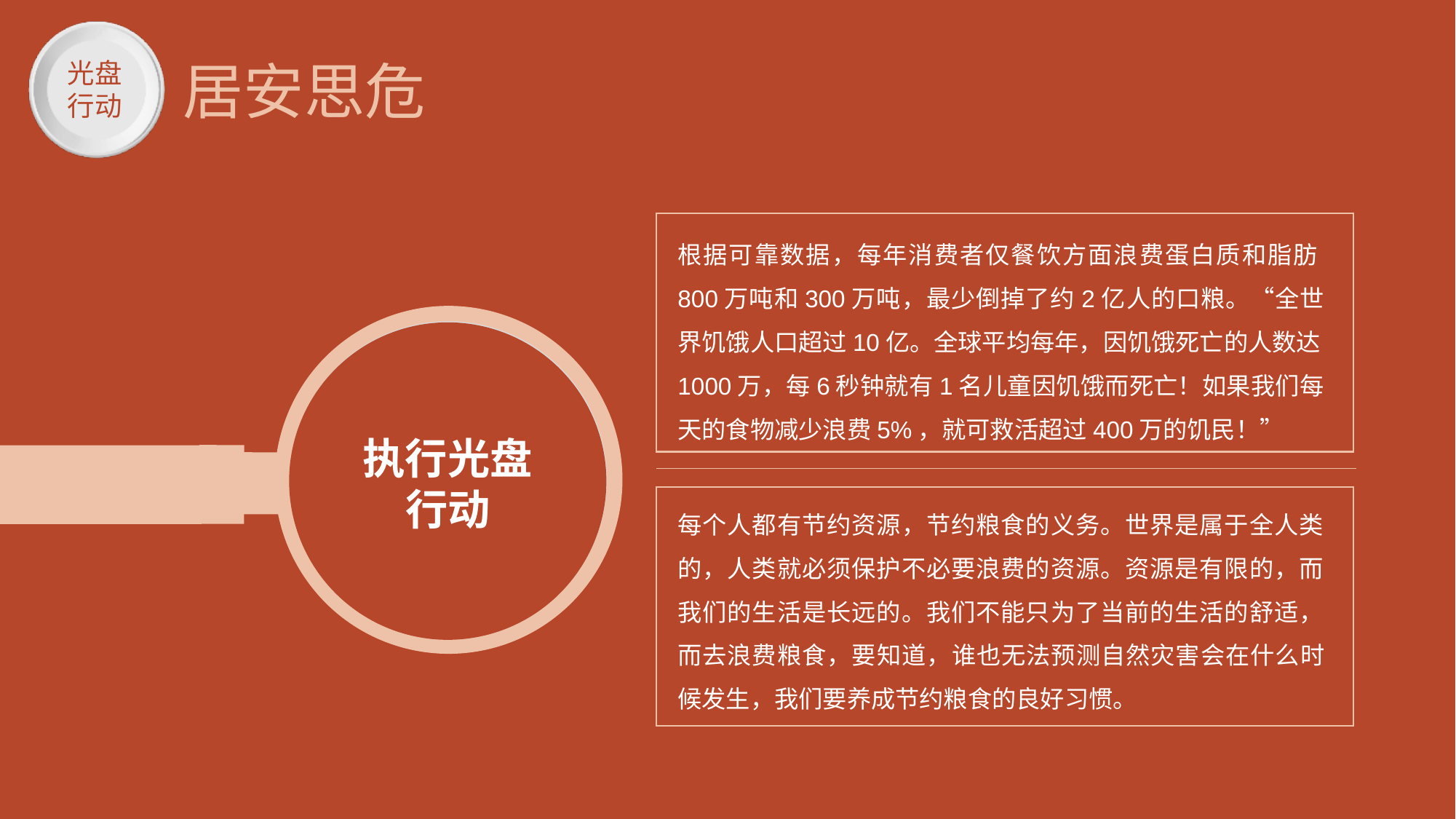

根据可靠数据，每年消费者仅餐饮方面浪费蛋白质和脂肪800万吨和300万吨，最少倒掉了约2亿人的口粮。“全世界饥饿人口超过10亿。全球平均每年，因饥饿死亡的人数达1000万，每6秒钟就有1名儿童因饥饿而死亡！如果我们每天的食物减少浪费5%，就可救活超过400万的饥民！”

执行光盘行动

每个人都有节约资源，节约粮食的义务。世界是属于全人类的，人类就必须保护不必要浪费的资源。资源是有限的，而我们的生活是长远的。我们不能只为了当前的生活的舒适，而去浪费粮食，要知道，谁也无法预测自然灾害会在什么时候发生，我们要养成节约粮食的良好习惯。